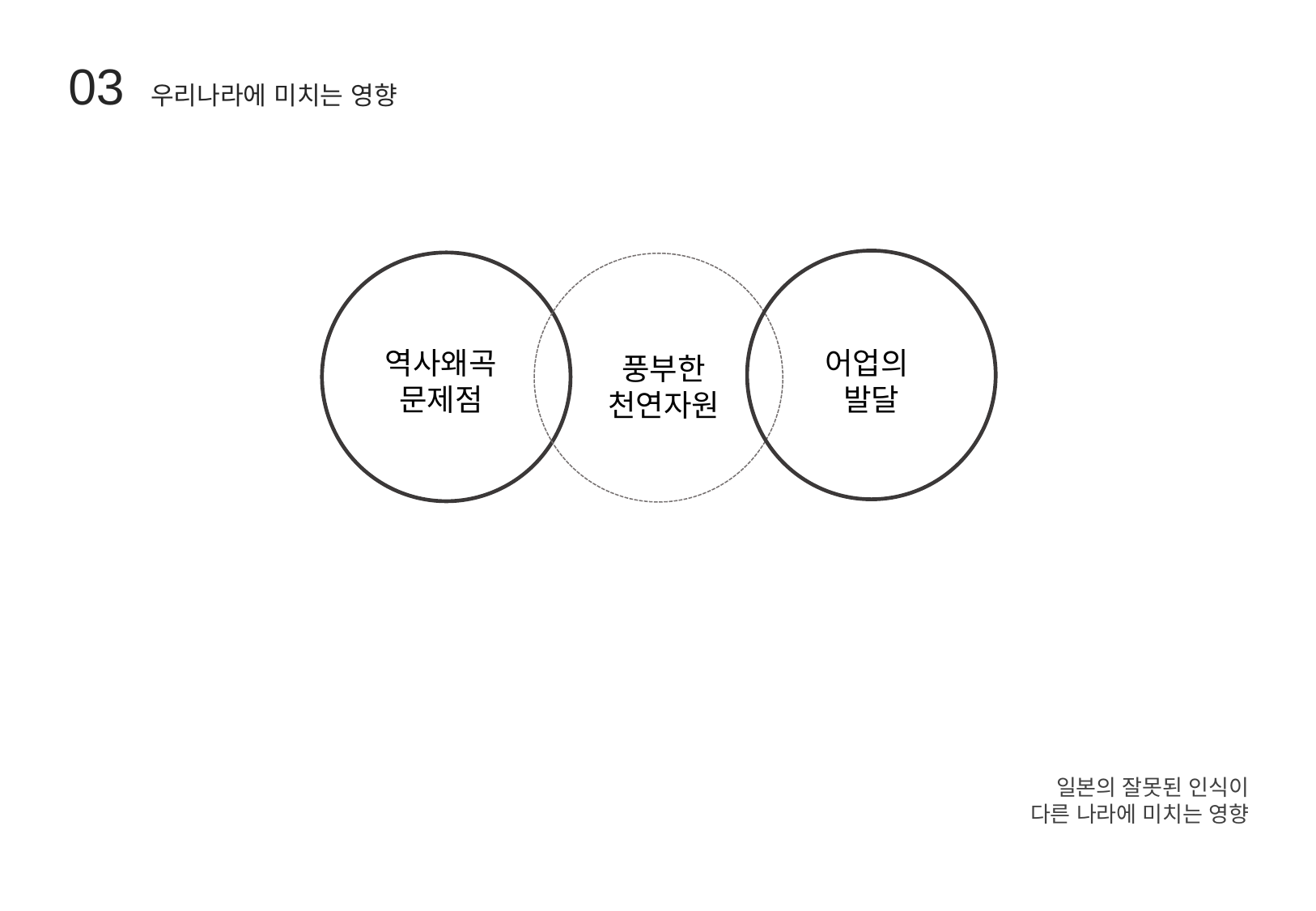

03 우리나라에 미치는 영향

역사왜곡 문제점
어업의
발달
풍부한 천연자원
일본의 잘못된 인식이
다른 나라에 미치는 영향